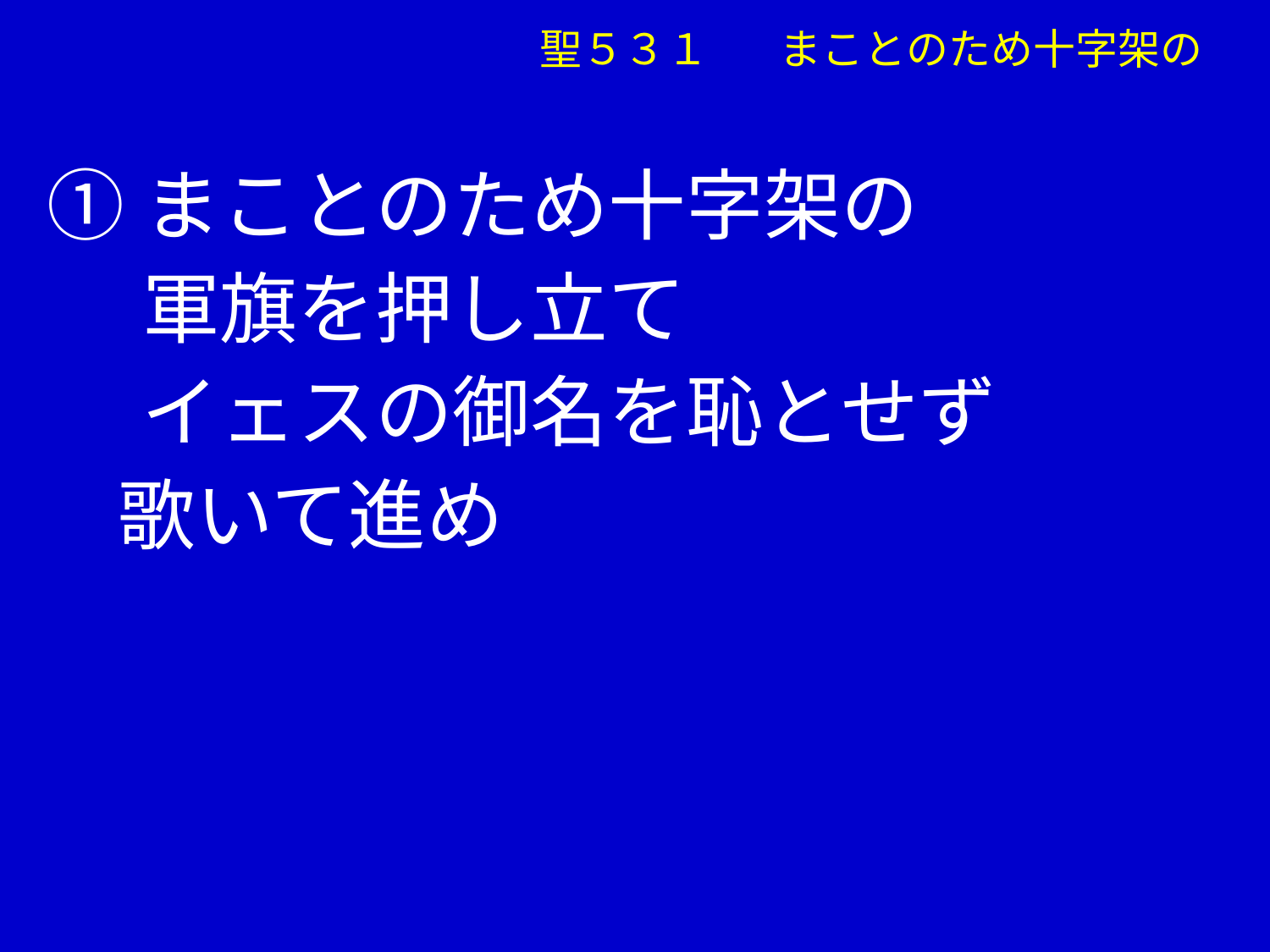

聖５３１   　まことのため十字架の
①まことのため十字架の
　 軍旗を押し立て
　 イェスの御名を恥とせず
   歌いて進め